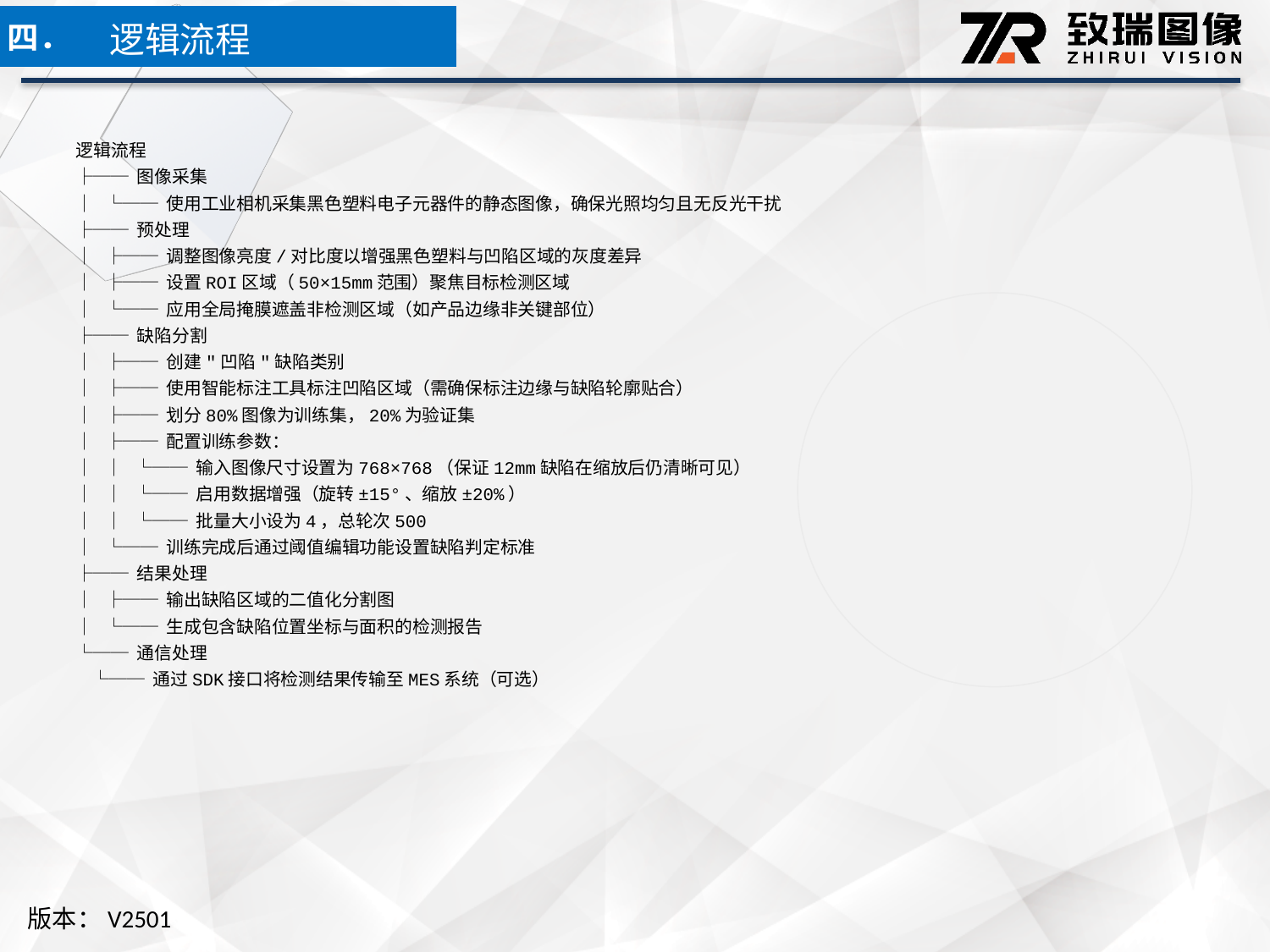

逻辑流程
四．

逻辑流程
├── 图像采集
│   └── 使用工业相机采集黑色塑料电子元器件的静态图像，确保光照均匀且无反光干扰
├── 预处理
│   ├── 调整图像亮度/对比度以增强黑色塑料与凹陷区域的灰度差异
│   ├── 设置ROI区域（50×15mm范围）聚焦目标检测区域
│   └── 应用全局掩膜遮盖非检测区域（如产品边缘非关键部位）
├── 缺陷分割
│   ├── 创建"凹陷"缺陷类别
│   ├── 使用智能标注工具标注凹陷区域（需确保标注边缘与缺陷轮廓贴合）
│   ├── 划分80%图像为训练集，20%为验证集
│   ├── 配置训练参数：
│   │   └── 输入图像尺寸设置为768×768（保证12mm缺陷在缩放后仍清晰可见）
│   │   └── 启用数据增强（旋转±15°、缩放±20%）
│   │   └── 批量大小设为4，总轮次500
│   └── 训练完成后通过阈值编辑功能设置缺陷判定标准
├── 结果处理
│   ├── 输出缺陷区域的二值化分割图
│   └── 生成包含缺陷位置坐标与面积的检测报告
└── 通信处理
    └── 通过SDK接口将检测结果传输至MES系统（可选）